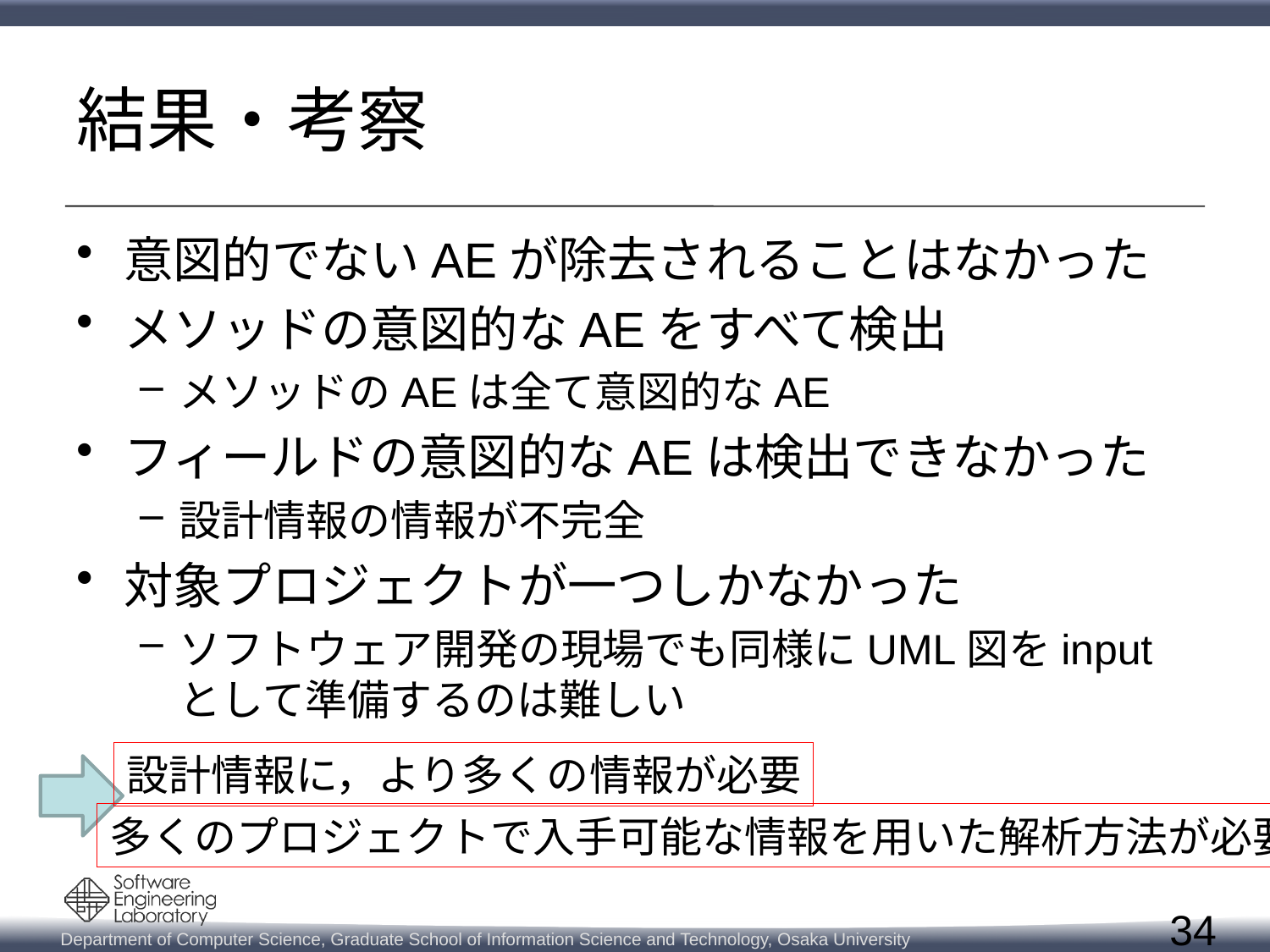

# 結果・考察
意図的でないAEが除去されることはなかった
メソッドの意図的なAEをすべて検出
メソッドのAEは全て意図的なAE
フィールドの意図的なAEは検出できなかった
設計情報の情報が不完全
対象プロジェクトが一つしかなかった
ソフトウェア開発の現場でも同様にUML図をinputとして準備するのは難しい
設計情報に，より多くの情報が必要

多くのプロジェクトで入手可能な情報を用いた解析方法が必要
34